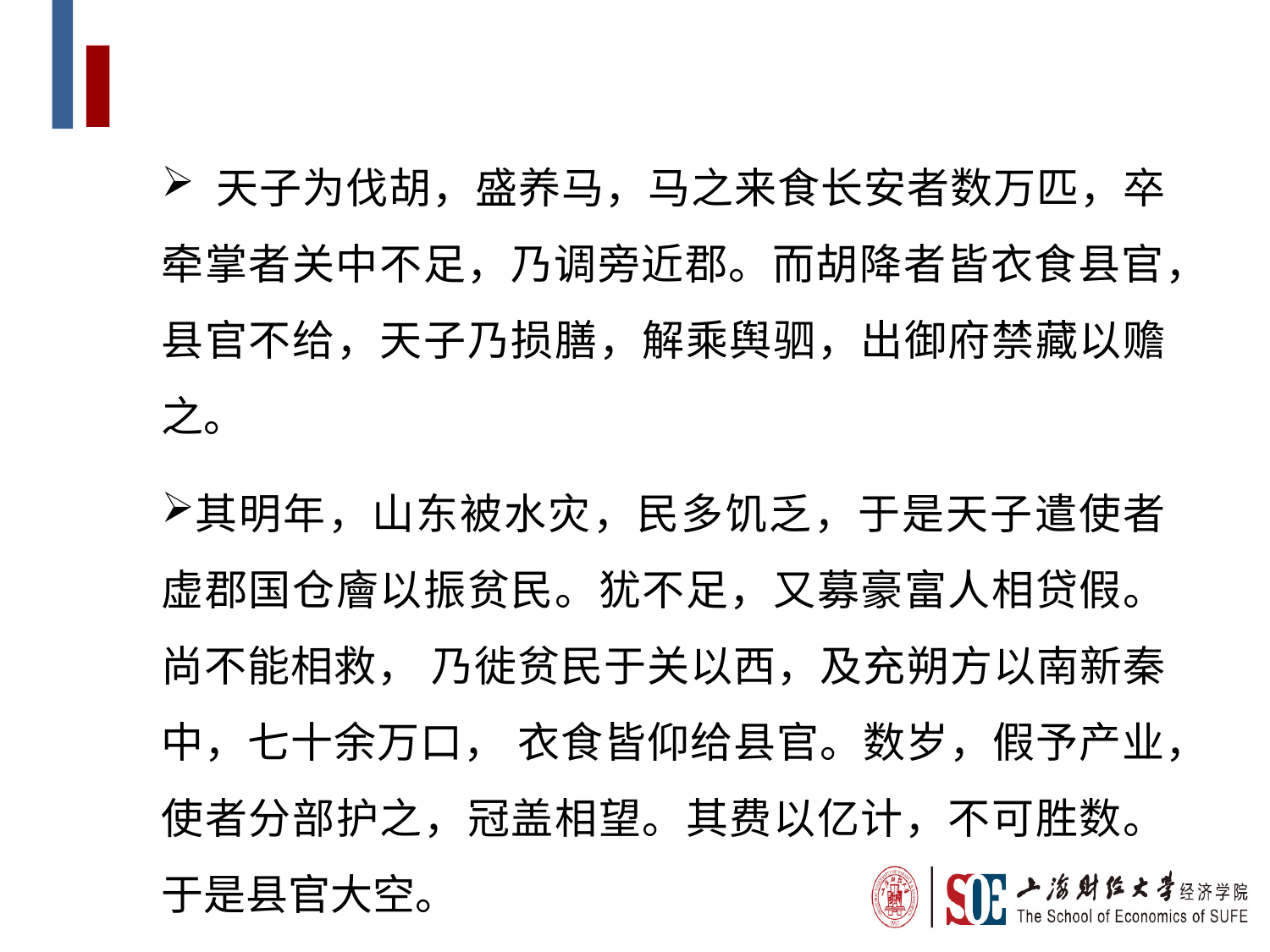

天子为伐胡，盛养马，马之来食长安者数万匹，卒牵掌者关中不足，乃调旁近郡。而胡降者皆衣食县官，县官不给，天子乃损膳，解乘舆驷，出御府禁藏以赡之。
其明年，山东被水灾，民多饥乏，于是天子遣使者虚郡国仓廥以振贫民。犹不足，又募豪富人相贷假。尚不能相救， 乃徙贫民于关以西，及充朔方以南新秦中，七十余万口， 衣食皆仰给县官。数岁，假予产业，使者分部护之，冠盖相望。其费以亿计，不可胜数。于是县官大空。